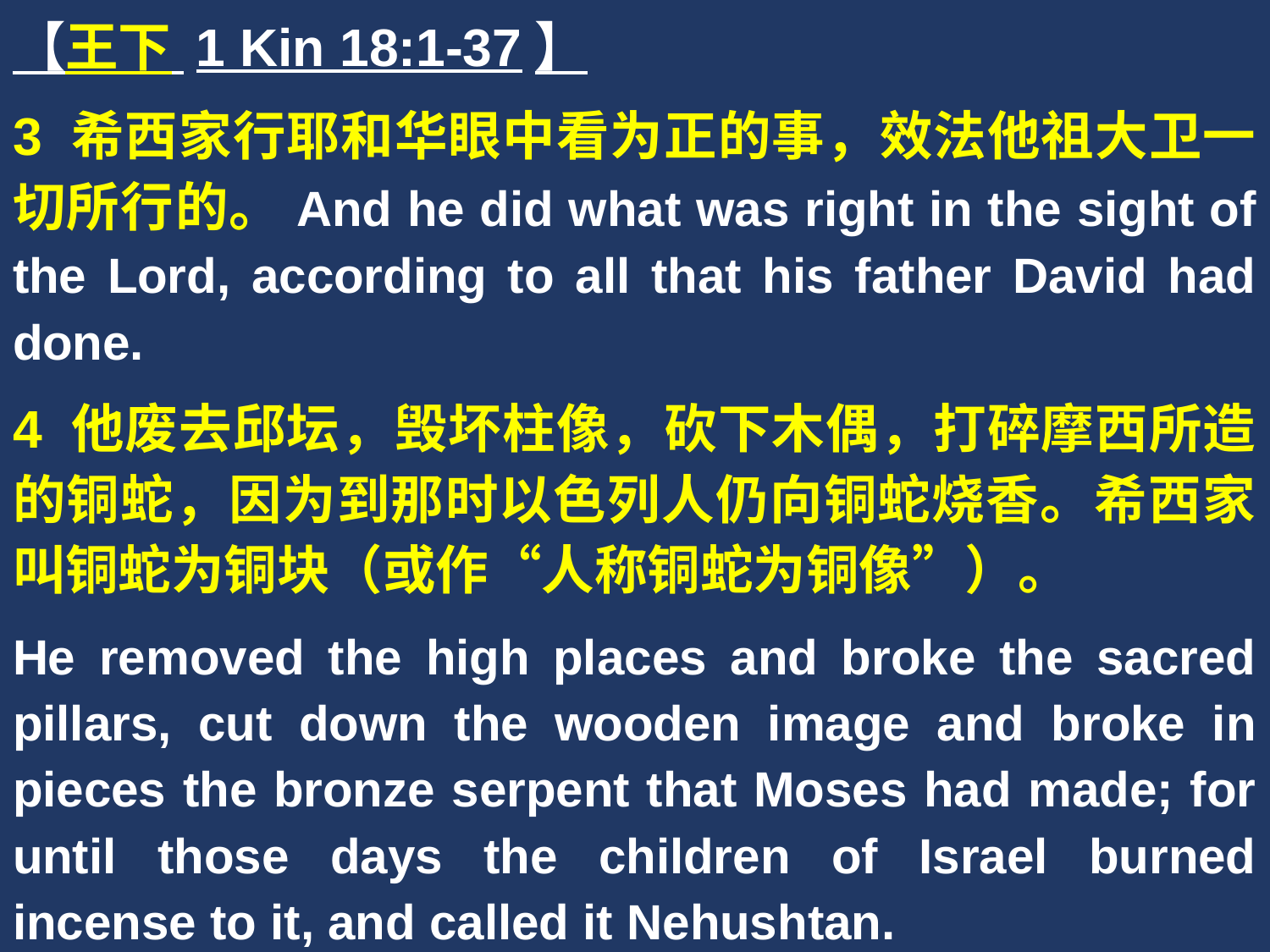

【王下 1 Kin 18:1-37】
3 希西家行耶和华眼中看为正的事，效法他祖大卫一切所行的。And he did what was right in the sight of the Lord, according to all that his father David had done.
4 他废去邱坛，毁坏柱像，砍下木偶，打碎摩西所造的铜蛇，因为到那时以色列人仍向铜蛇烧香。希西家叫铜蛇为铜块（或作“人称铜蛇为铜像”）。
He removed the high places and broke the sacred pillars, cut down the wooden image and broke in pieces the bronze serpent that Moses had made; for until those days the children of Israel burned incense to it, and called it Nehushtan.